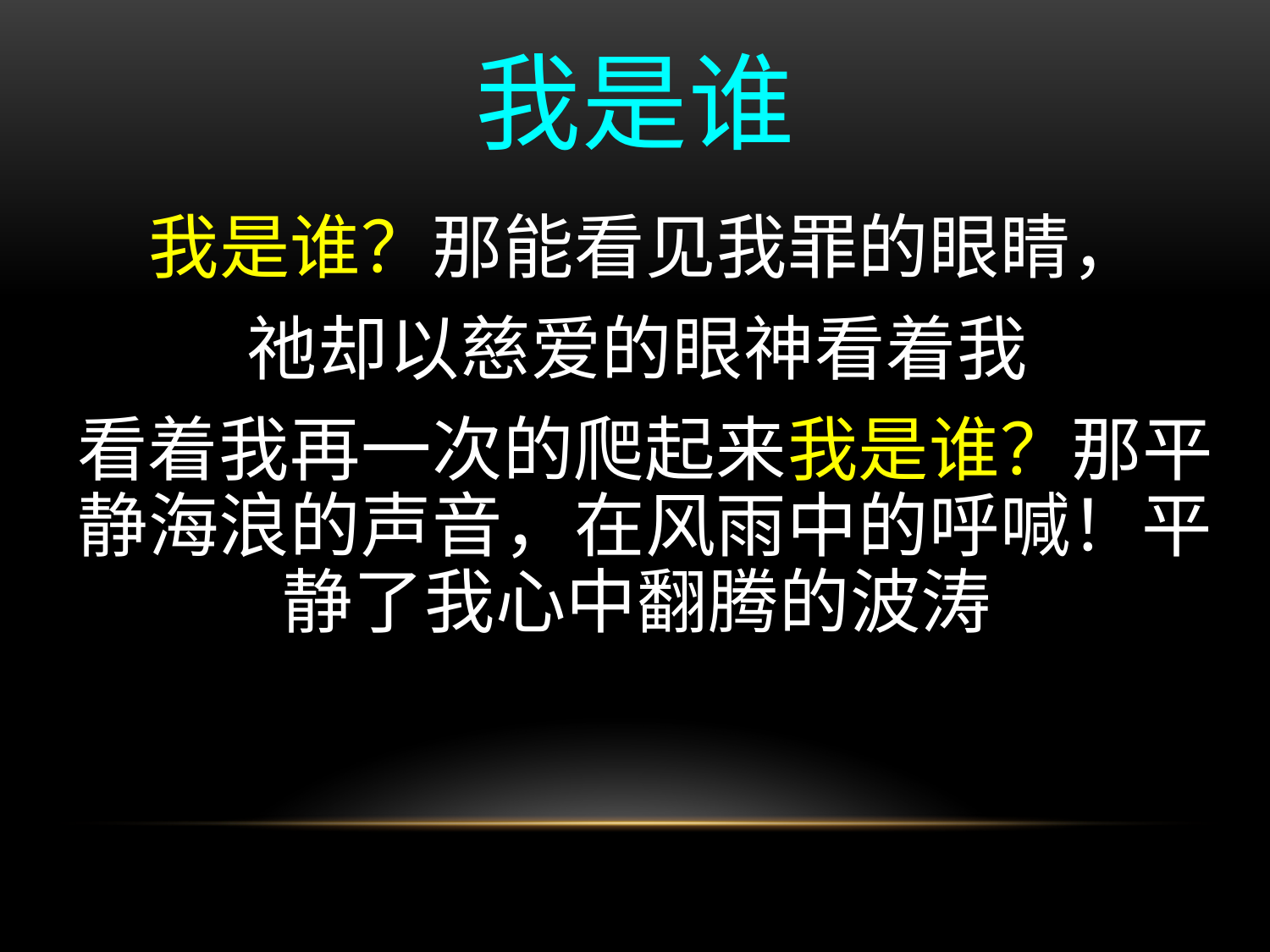

# 我是谁
我是谁？ 那能看见我罪的眼睛，
祂却以慈爱的眼神看着我
看着我再一次的爬起来 我是谁？ 那平静海浪的声音，在风雨中的呼喊！平静了我心中翻腾的波涛